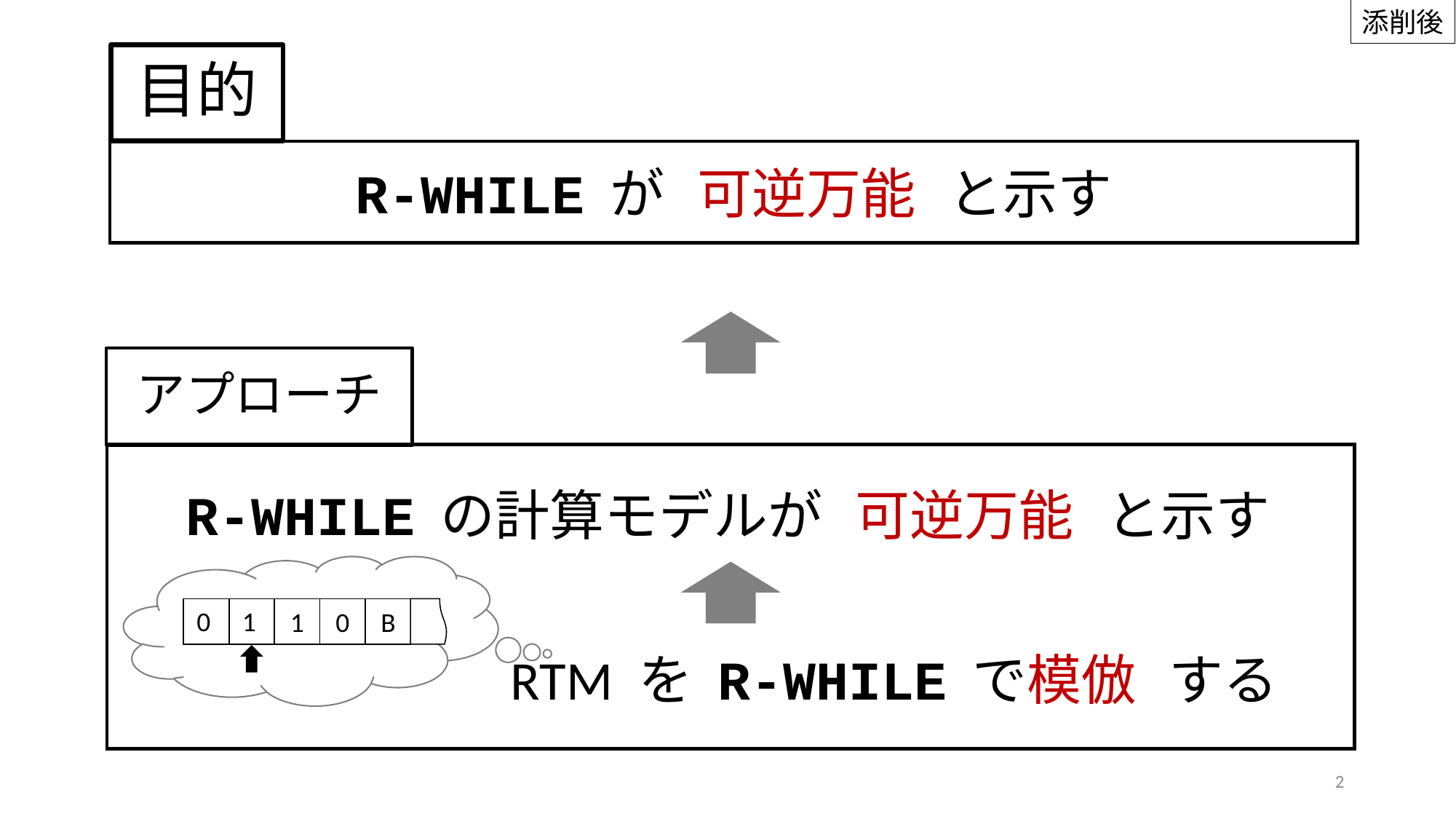

添削後
# 目的
R-WHILE が 可逆万能 と示す

アプローチ

R-WHILE の計算モデルが 可逆万能 と示す

0

1
1
0
B

RTM を R-WHILE で模倣 する

2